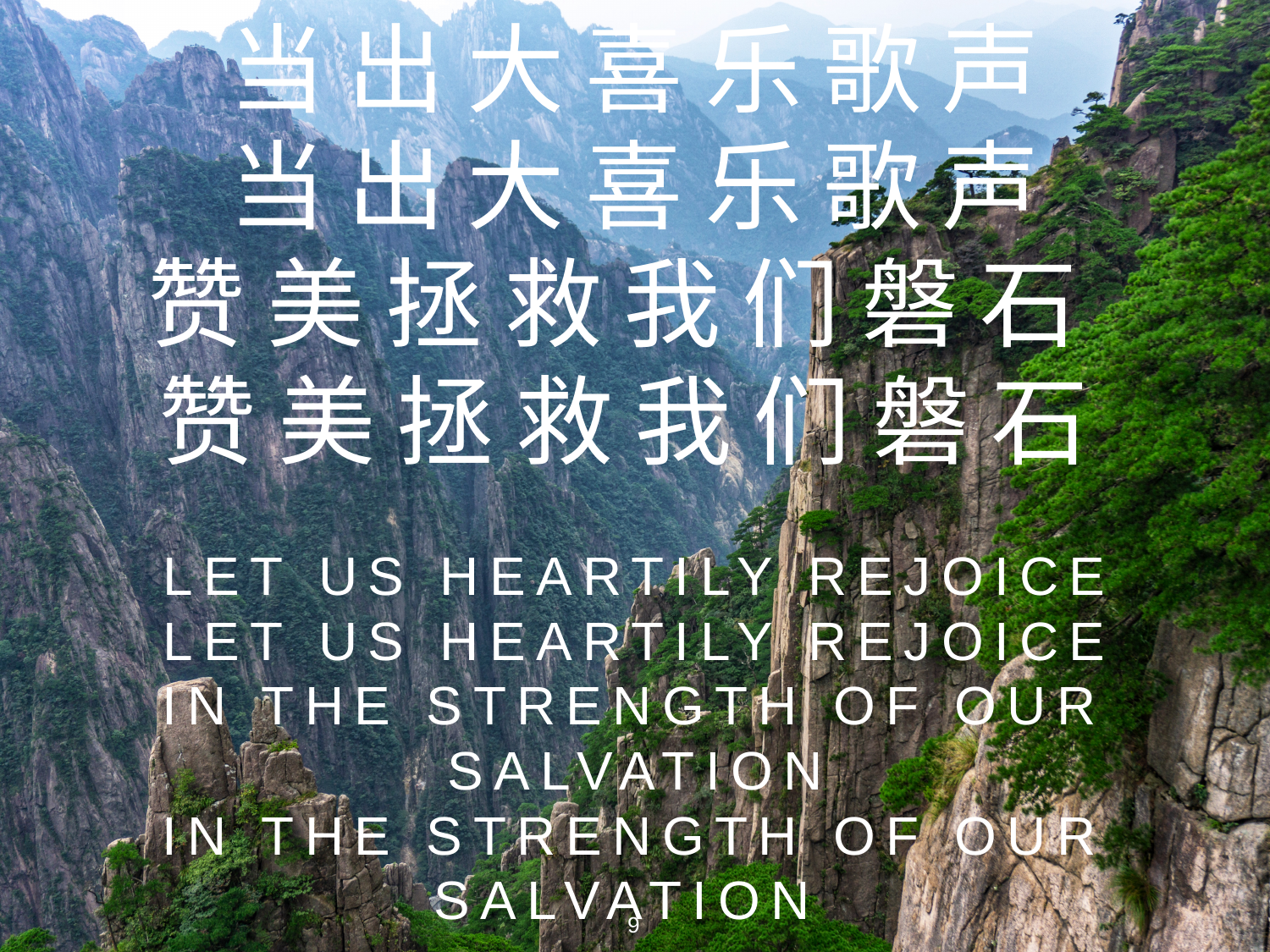

# 当出大喜乐歌声
当出大喜乐歌声
赞美拯救我们磐石
赞美拯救我们磐石
Let us heartily rejoice
Let us heartily rejoice
In the strength of our Salvation
In the strength of our Salvation
9